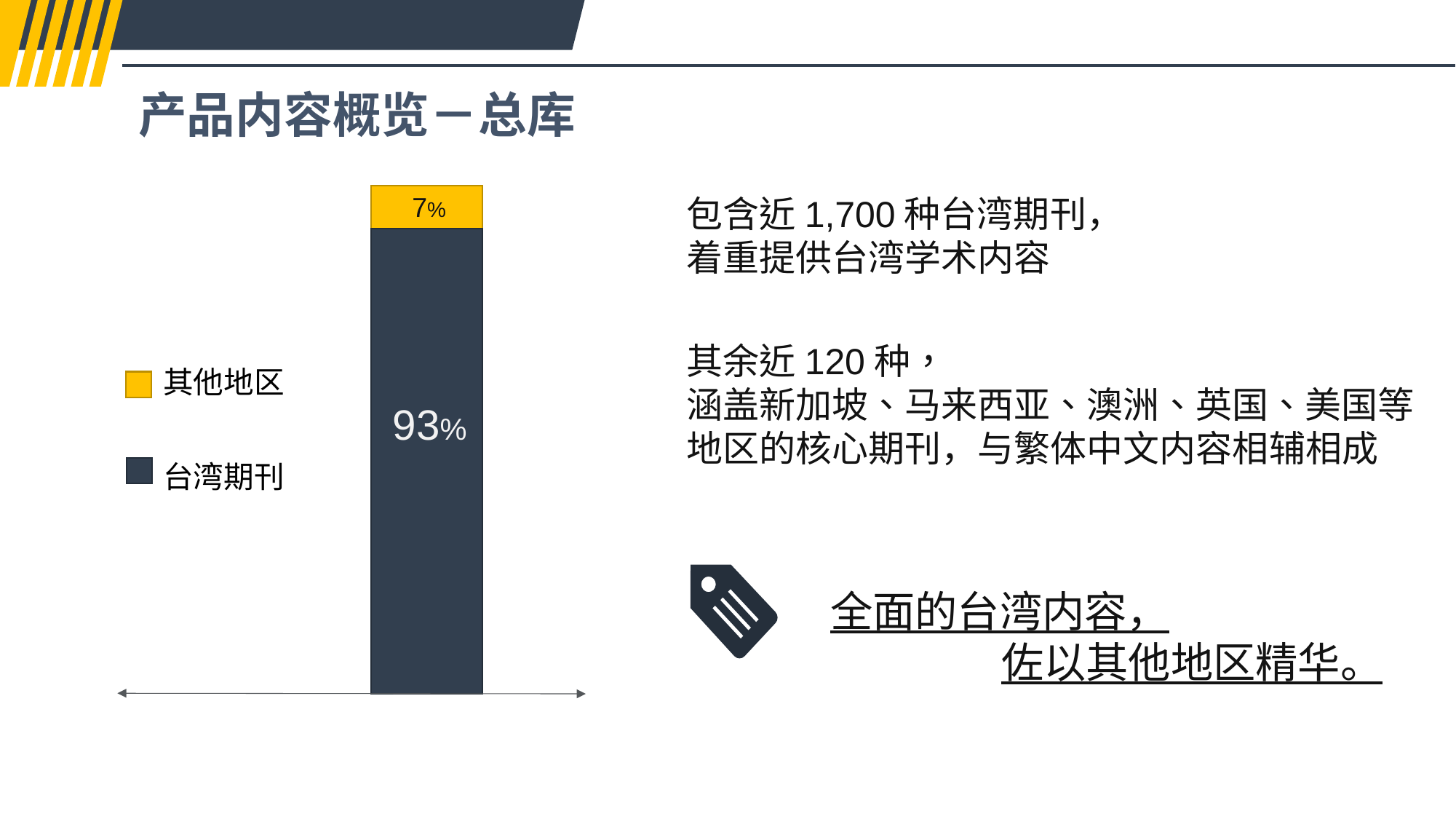

产品内容概览－总库
7%
包含近1,700种台湾期刊，
着重提供台湾学术内容

其余近120种，
涵盖新加坡、马来西亚、澳洲、英国、美国等地区的核心期刊，与繁体中文内容相辅相成
其他地区

93%
台湾期刊

全面的台湾内容，
                 佐以其他地区精华。